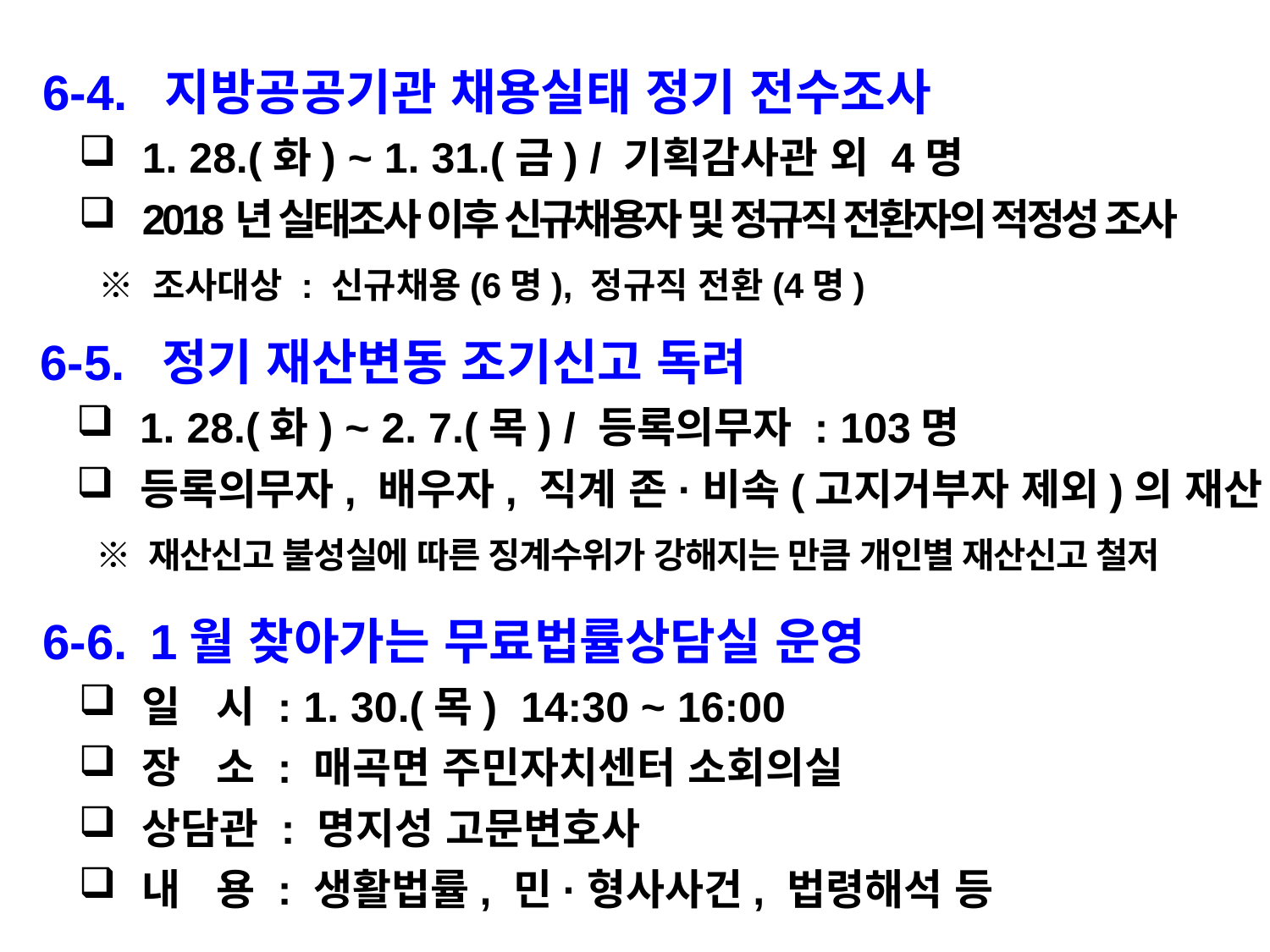

6-4.  지방공공기관 채용실태 정기 전수조사
1. 28.(화) ~ 1. 31.(금) / 기획감사관 외 4명
2018년 실태조사 이후 신규채용자 및 정규직 전환자의 적정성 조사
  ※ 조사대상 : 신규채용(6명), 정규직 전환(4명)

  6-5.  정기 재산변동 조기신고 독려
1. 28.(화) ~ 2. 7.(목) / 등록의무자 : 103명
등록의무자, 배우자, 직계 존·비속(고지거부자 제외)의 재산
  ※ 재산신고 불성실에 따른 징계수위가 강해지는 만큼 개인별 재산신고 철저

  6-6.  1월 찾아가는 무료법률상담실 운영
일   시 : 1. 30.(목)  14:30 ~ 16:00
장   소 : 매곡면 주민자치센터 소회의실
상담관 : 명지성 고문변호사
내   용 : 생활법률, 민·형사사건, 법령해석 등